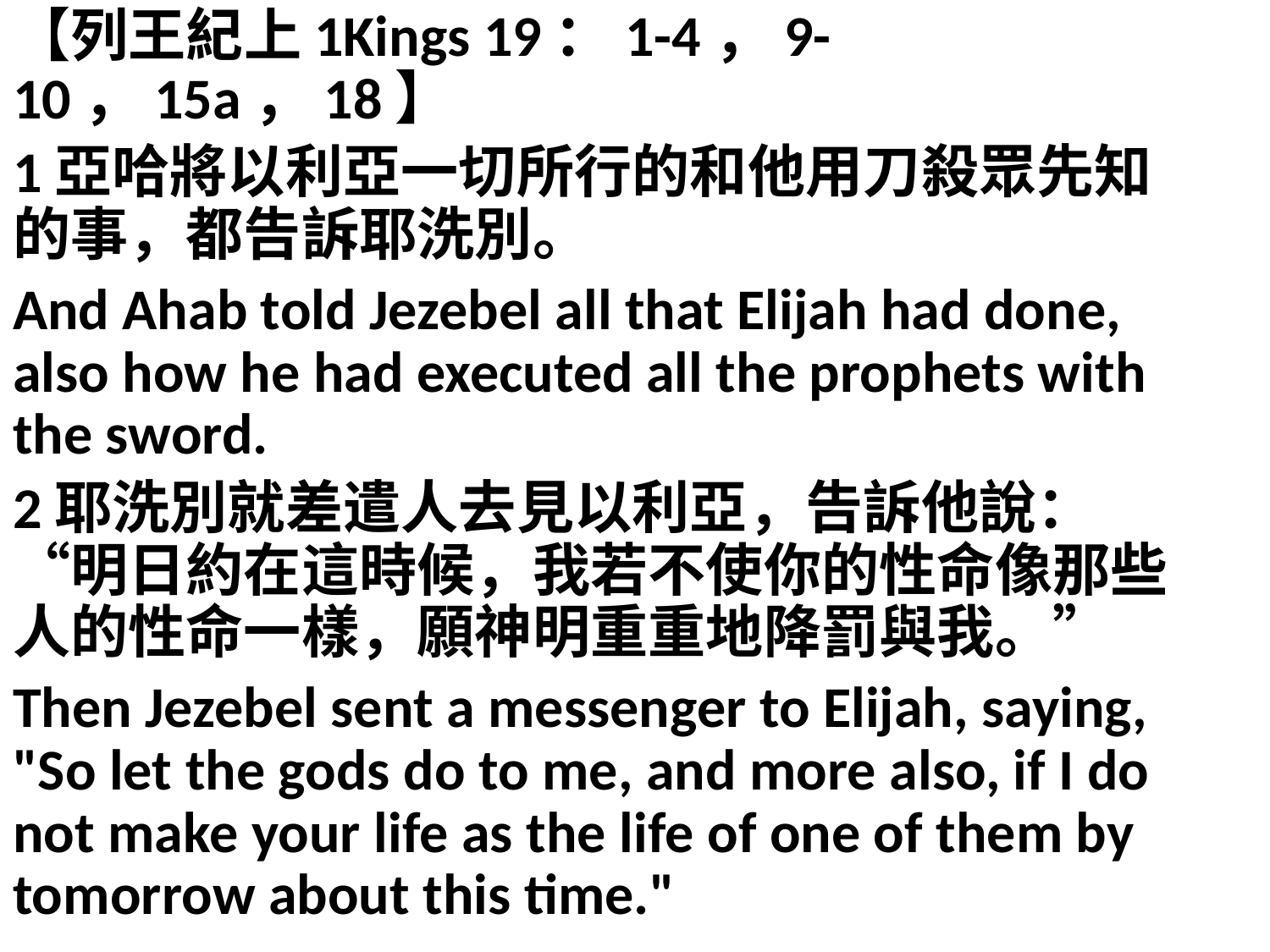

【列王紀上1Kings 19：1-4，9-10，15a，18】
1亞哈將以利亞一切所行的和他用刀殺眾先知的事，都告訴耶洗別。
And Ahab told Jezebel all that Elijah had done, also how he had executed all the prophets with the sword.
2耶洗別就差遣人去見以利亞，告訴他說：“明日約在這時候，我若不使你的性命像那些人的性命一樣，願神明重重地降罰與我。”
Then Jezebel sent a messenger to Elijah, saying, "So let the gods do to me, and more also, if I do not make your life as the life of one of them by tomorrow about this time."